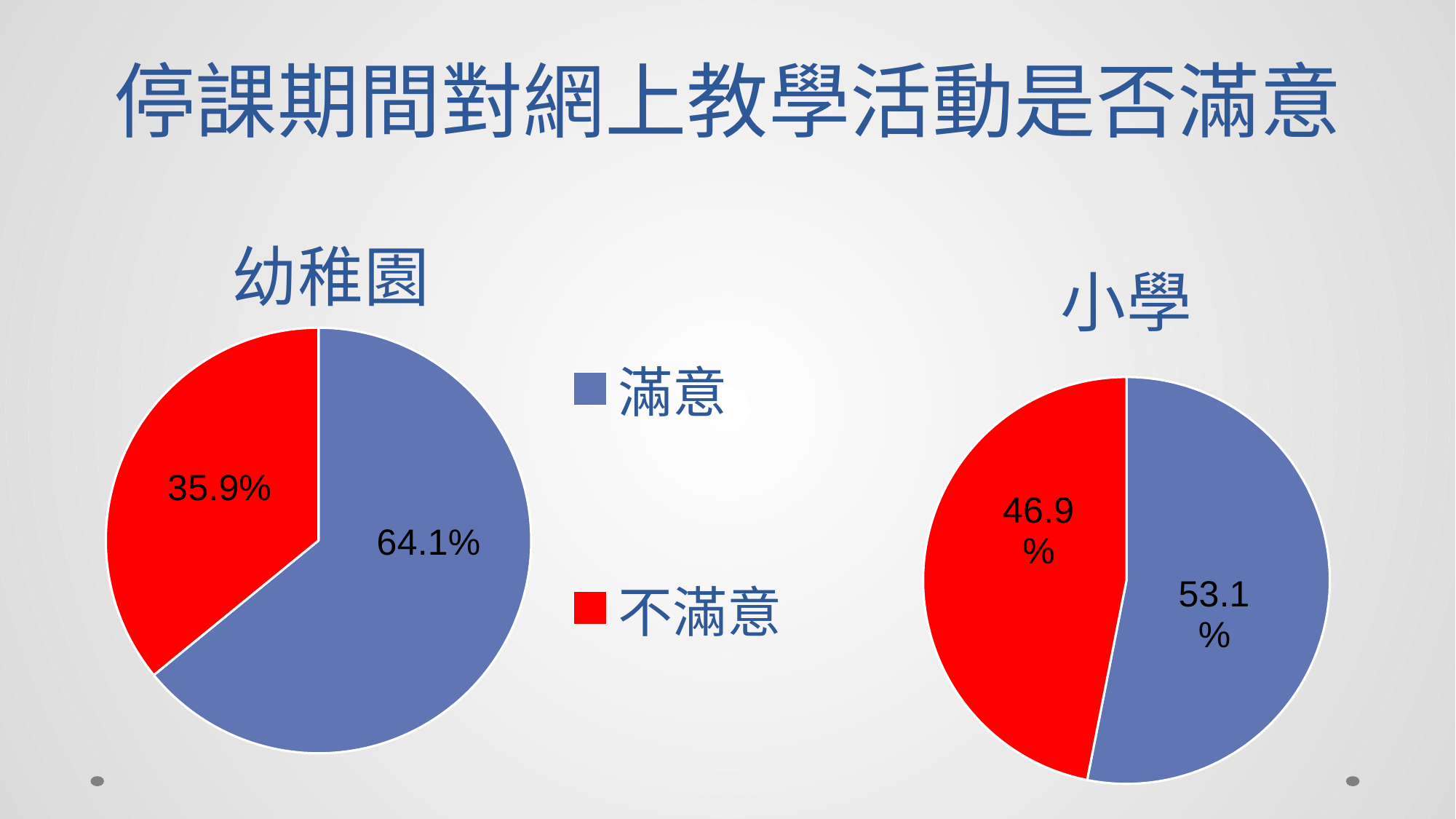

# 停課期間對網上教學活動是否滿意

### Chart: 幼稚園

| Category |  |
|---|---|
| 滿意 | 0.641 |
| 不滿意 | 0.359 |

### Chart: 小學

| Category |  |
|---|---|
| 滿意 | 0.531 |
| 不滿意 | 0.469 |